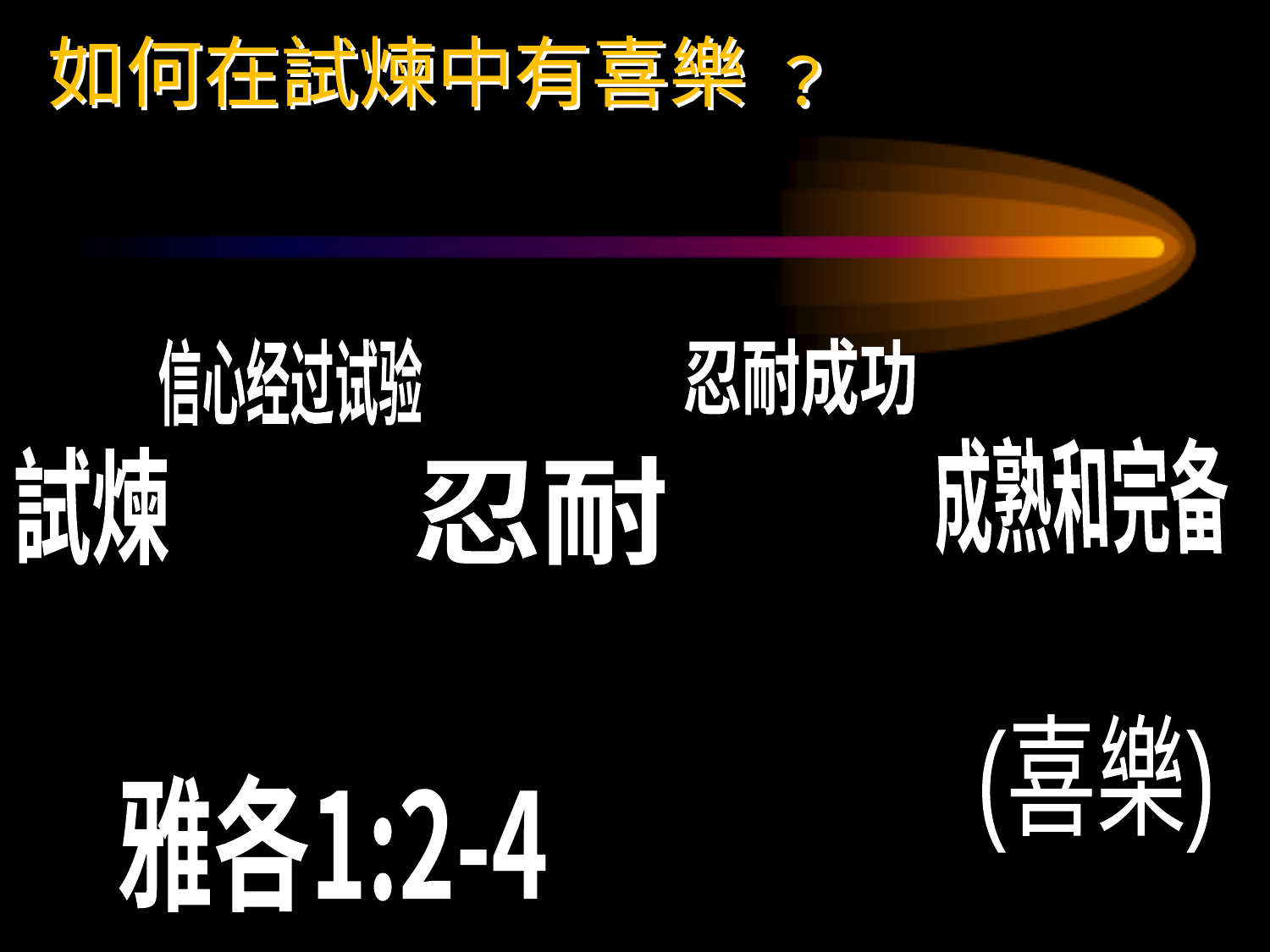

# 如何在試煉中有喜樂 ﹖

信心经过试验
忍耐成功
成熟和完备
試煉
忍耐

(喜樂)
雅各1:2-4